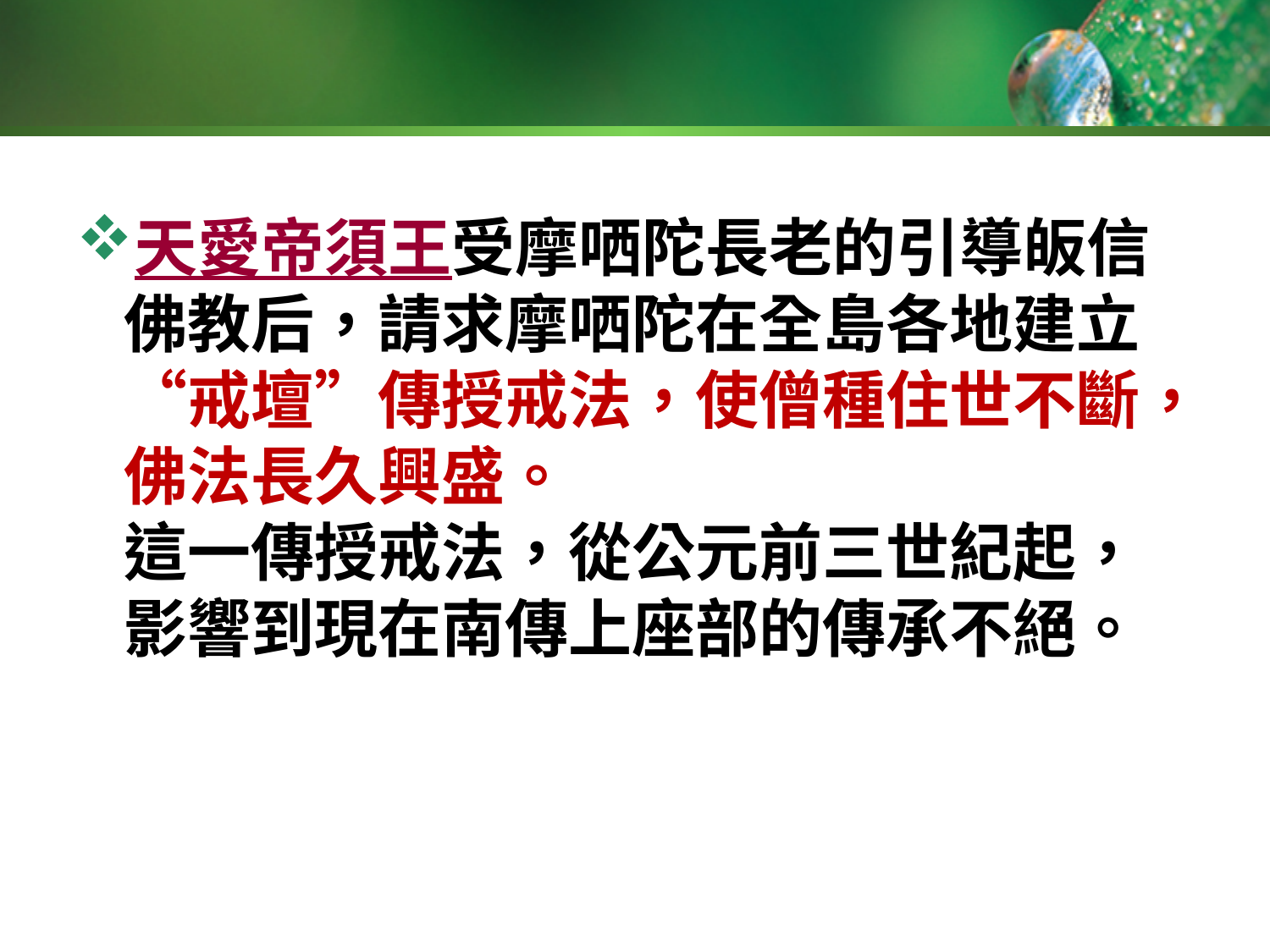

#
天愛帝須王受摩哂陀長老的引導皈信佛教后，請求摩哂陀在全島各地建立“戒壇”傳授戒法，使僧種住世不斷，佛法長久興盛。
這一傳授戒法，從公元前三世紀起，影響到現在南傳上座部的傳承不絕。